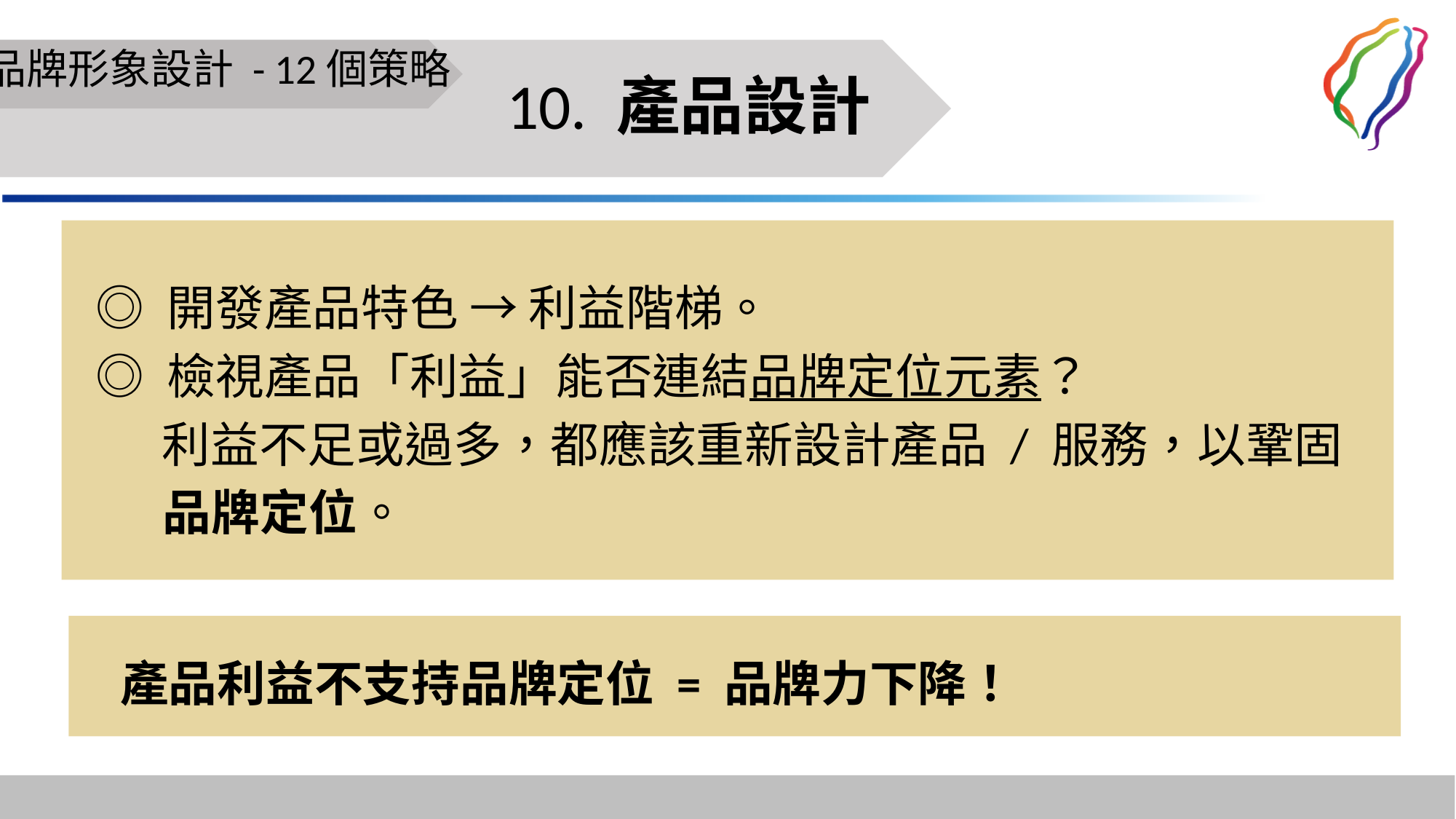

# 品牌形象設計 - 12個策略
10. 產品設計
◎ 開發產品特色 → 利益階梯。
◎ 檢視產品「利益」能否連結品牌定位元素？
     利益不足或過多，都應該重新設計產品 / 服務，以鞏固
     品牌定位。
產品利益不支持品牌定位 = 品牌力下降！